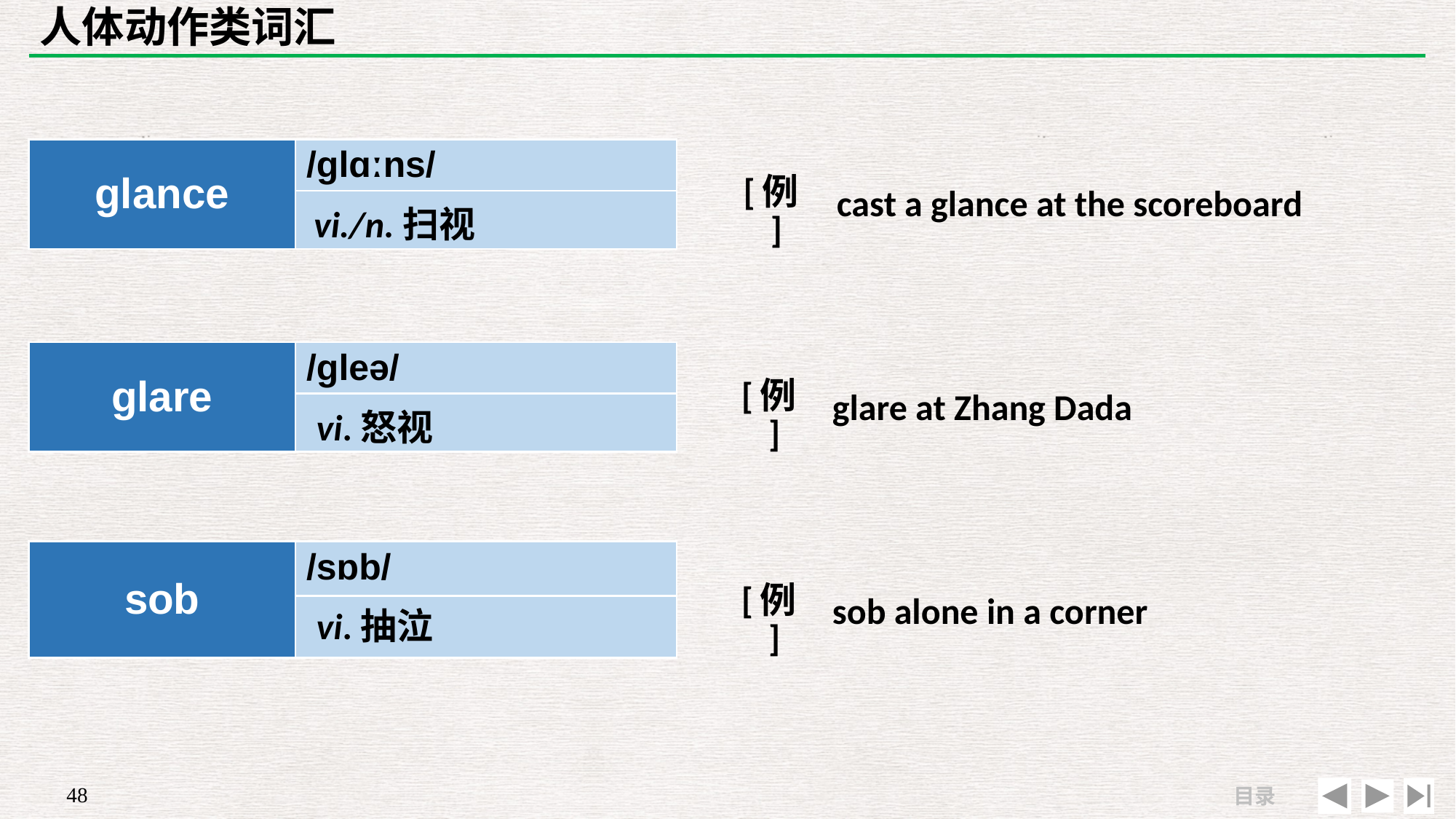

# 人体动作类词汇

|  |  |
| --- | --- |
| [例] | cast a glance at the scoreboard |
| glance | /ɡlɑːns/ |
| --- | --- |
|  |  |
vi./n.扫视
|  |  |
| --- | --- |
| [例] | glare at Zhang Dada |
| glare | /ɡleə/ |
| --- | --- |
|  |  |
vi.怒视
|  |  |
| --- | --- |
| [例] | sob alone in a corner |
| sob | /sɒb/ |
| --- | --- |
|  |  |
vi.抽泣